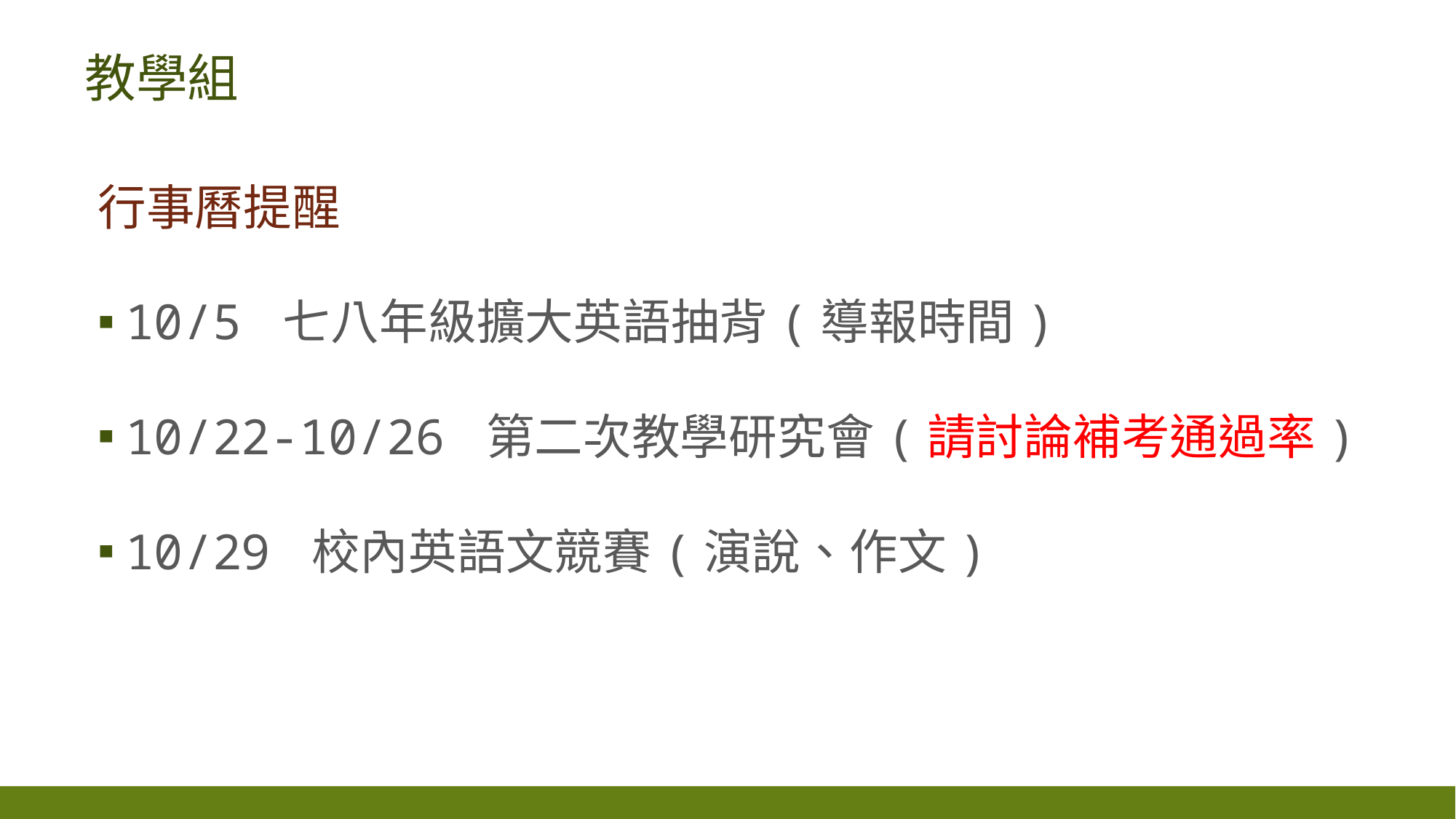

# 教學組
行事曆提醒
10/5 七八年級擴大英語抽背(導報時間)
10/22-10/26 第二次教學研究會(請討論補考通過率)
10/29 校內英語文競賽(演說、作文)